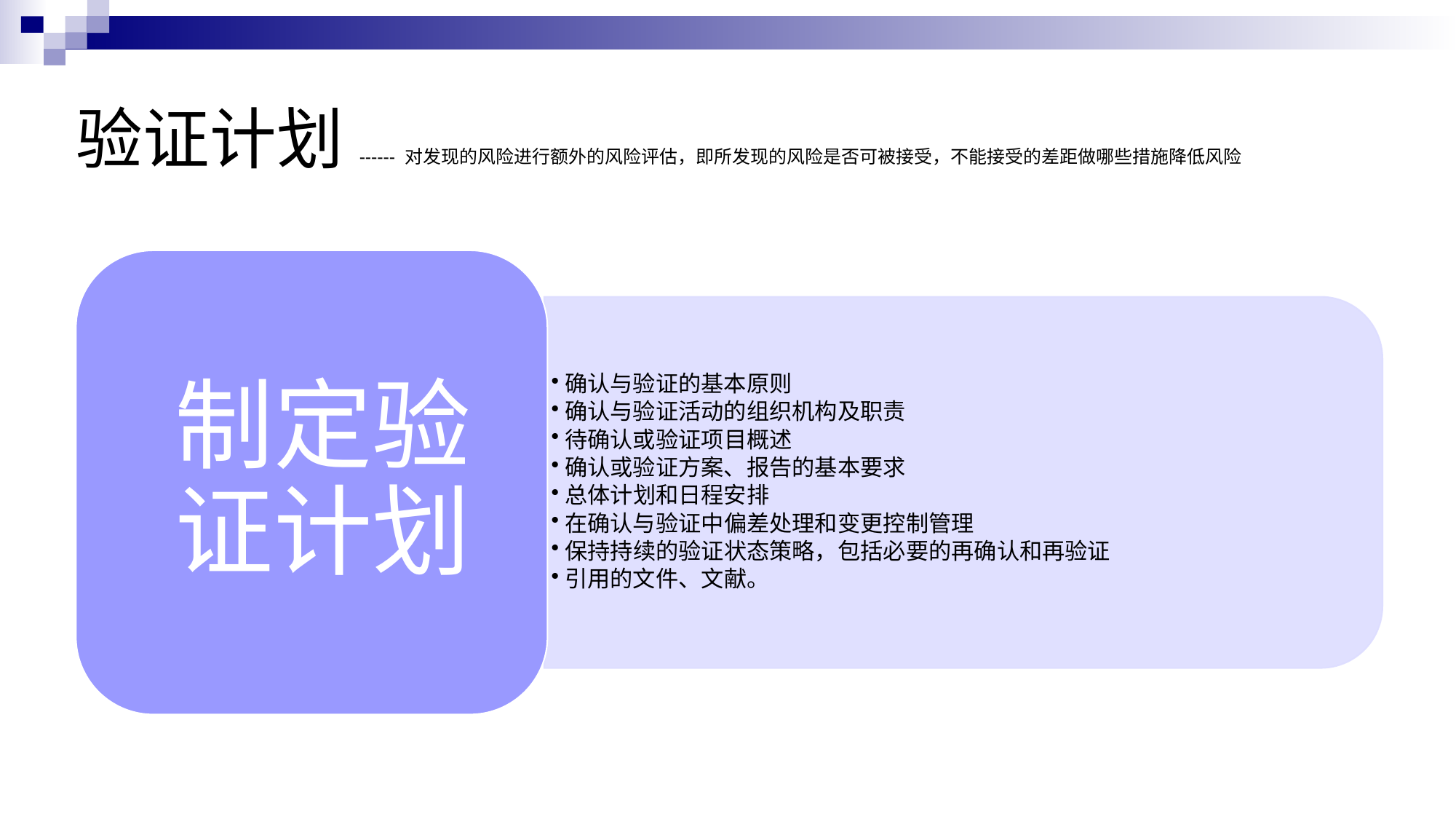

# 验证计划------ 对发现的风险进行额外的风险评估，即所发现的风险是否可被接受，不能接受的差距做哪些措施降低风险
确认与验证的基本原则
确认与验证活动的组织机构及职责
待确认或验证项目概述
确认或验证方案、报告的基本要求
总体计划和日程安排
在确认与验证中偏差处理和变更控制管理
保持持续的验证状态策略，包括必要的再确认和再验证
引用的文件、文献。
制定验证计划